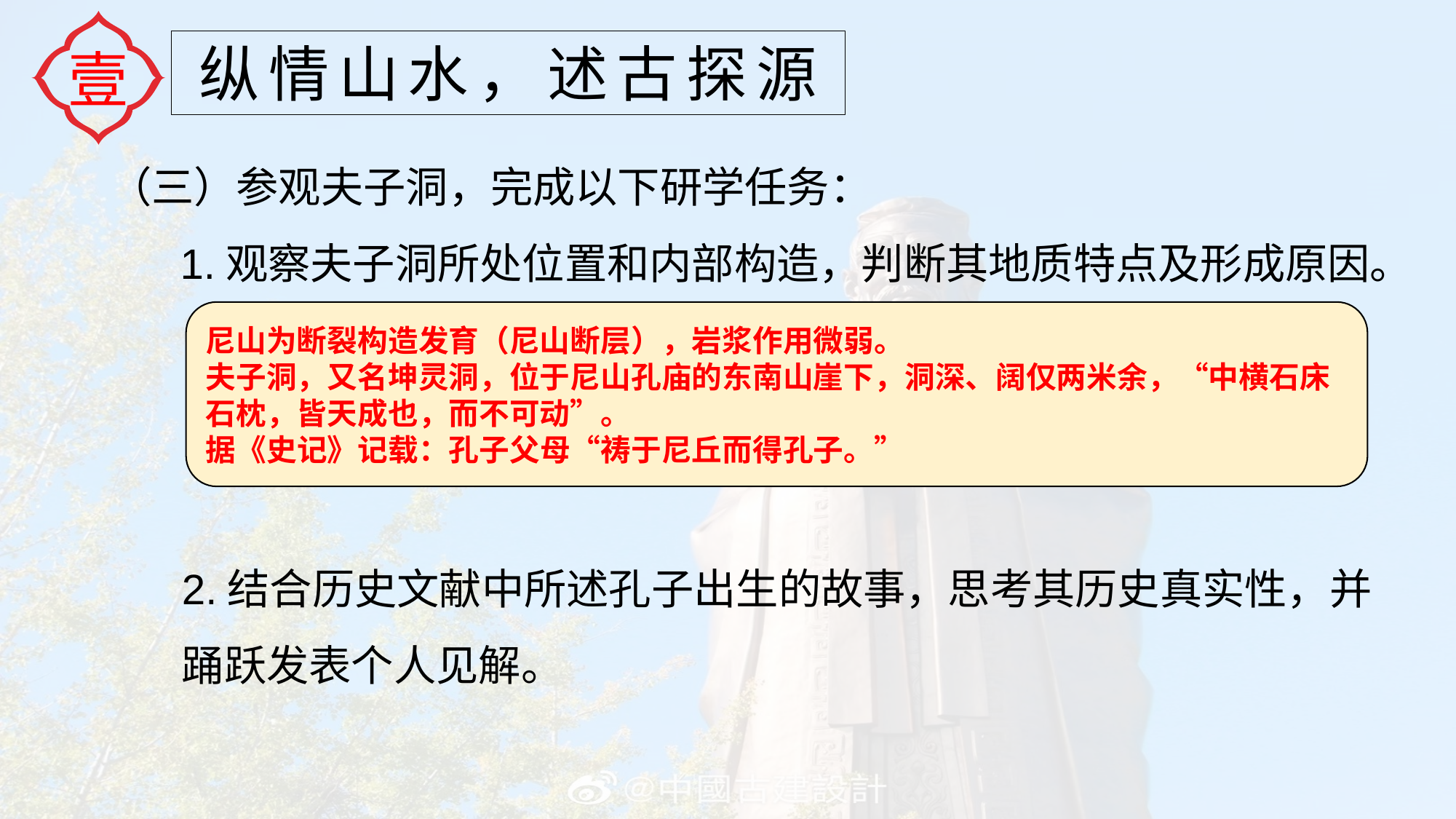

壹
纵情山水，述古探源
（三）参观夫子洞，完成以下研学任务：
      1.观察夫子洞所处位置和内部构造，判断其地质特点及形成原因。
尼山为断裂构造发育（尼山断层），岩浆作用微弱。
夫子洞，又名坤灵洞，位于尼山孔庙的东南山崖下，洞深、阔仅两米余，“中横石床石枕，皆天成也，而不可动”。
据《史记》记载：孔子父母“祷于尼丘而得孔子。”
2.结合历史文献中所述孔子出生的故事，思考其历史真实性，并踊跃发表个人见解。